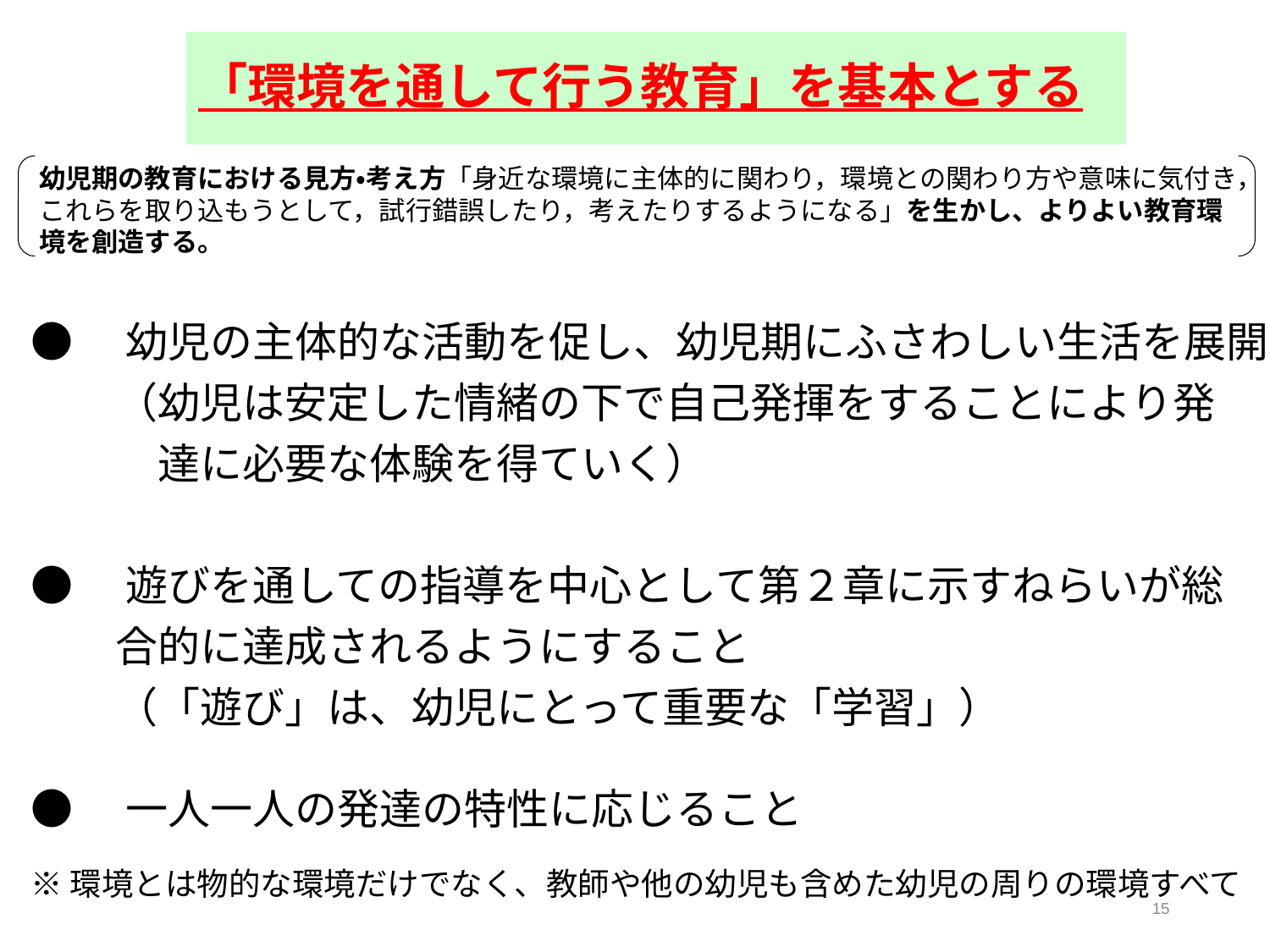

「環境を通して行う教育」を基本とする

幼児期の教育における見方・考え方「身近な環境に主体的に関わり，環境との関わり方や意味に気付き，これらを取り込もうとして，試行錯誤したり，考えたりするようになる」を生かし、よりよい教育環境を創造する。
●　幼児の主体的な活動を促し、幼児期にふさわしい生活を展開
　　（幼児は安定した情緒の下で自己発揮をすることにより発
　　　達に必要な体験を得ていく）

●　遊びを通しての指導を中心として第２章に示すねらいが総
　　合的に達成されるようにすること
　　（「遊び」は、幼児にとって重要な「学習」）

●　一人一人の発達の特性に応じること
※環境とは物的な環境だけでなく、教師や他の幼児も含めた幼児の周りの環境すべて
15